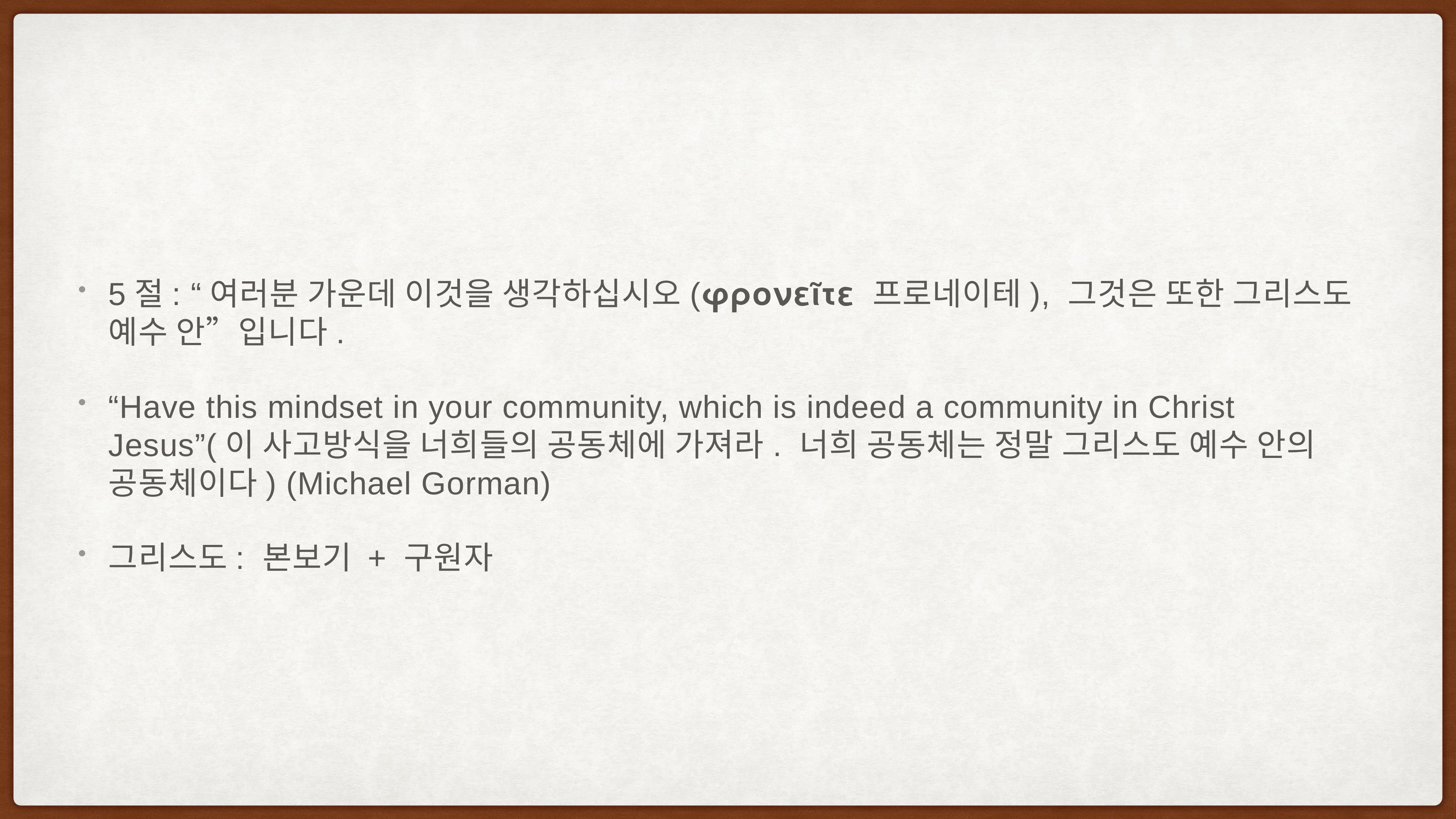

5절: “여러분 가운데 이것을 생각하십시오(φρονεῖτε 프로네이테), 그것은 또한 그리스도 예수 안”입니다.
“Have this mindset in your community, which is indeed a community in Christ Jesus”(이 사고방식을 너희들의 공동체에 가져라. 너희 공동체는 정말 그리스도 예수 안의 공동체이다) (Michael Gorman)
그리스도: 본보기 + 구원자